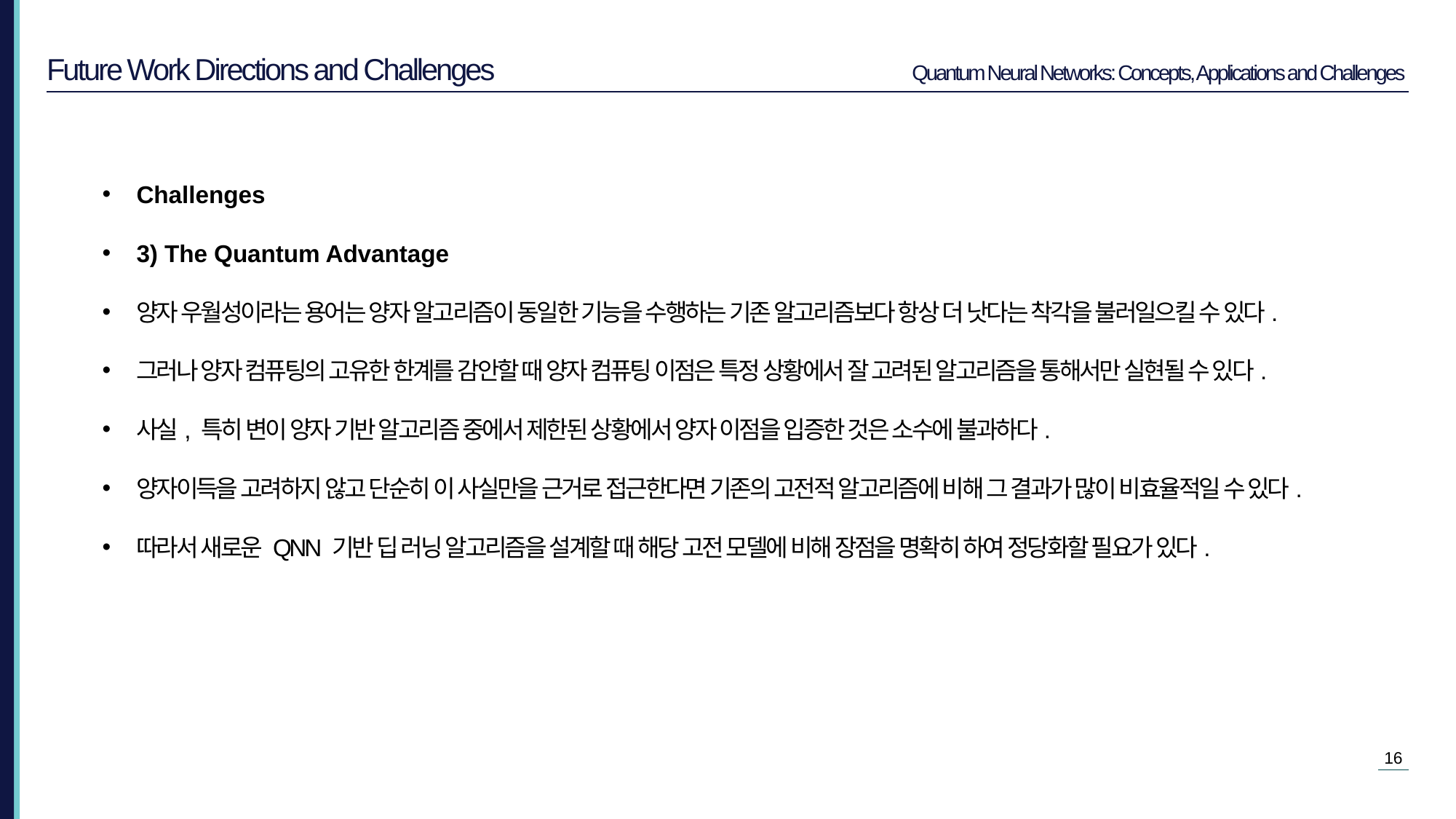

Future Work Directions and Challenges
Challenges
3) The Quantum Advantage
양자 우월성이라는 용어는 양자 알고리즘이 동일한 기능을 수행하는 기존 알고리즘보다 항상 더 낫다는 착각을 불러일으킬 수 있다.
그러나 양자 컴퓨팅의 고유한 한계를 감안할 때 양자 컴퓨팅 이점은 특정 상황에서 잘 고려된 알고리즘을 통해서만 실현될 수 있다.
사실, 특히 변이 양자 기반 알고리즘 중에서 제한된 상황에서 양자 이점을 입증한 것은 소수에 불과하다.
양자이득을 고려하지 않고 단순히 이 사실만을 근거로 접근한다면 기존의 고전적 알고리즘에 비해 그 결과가 많이 비효율적일 수 있다.
따라서 새로운 QNN 기반 딥 러닝 알고리즘을 설계할 때 해당 고전 모델에 비해 장점을 명확히 하여 정당화할 필요가 있다.